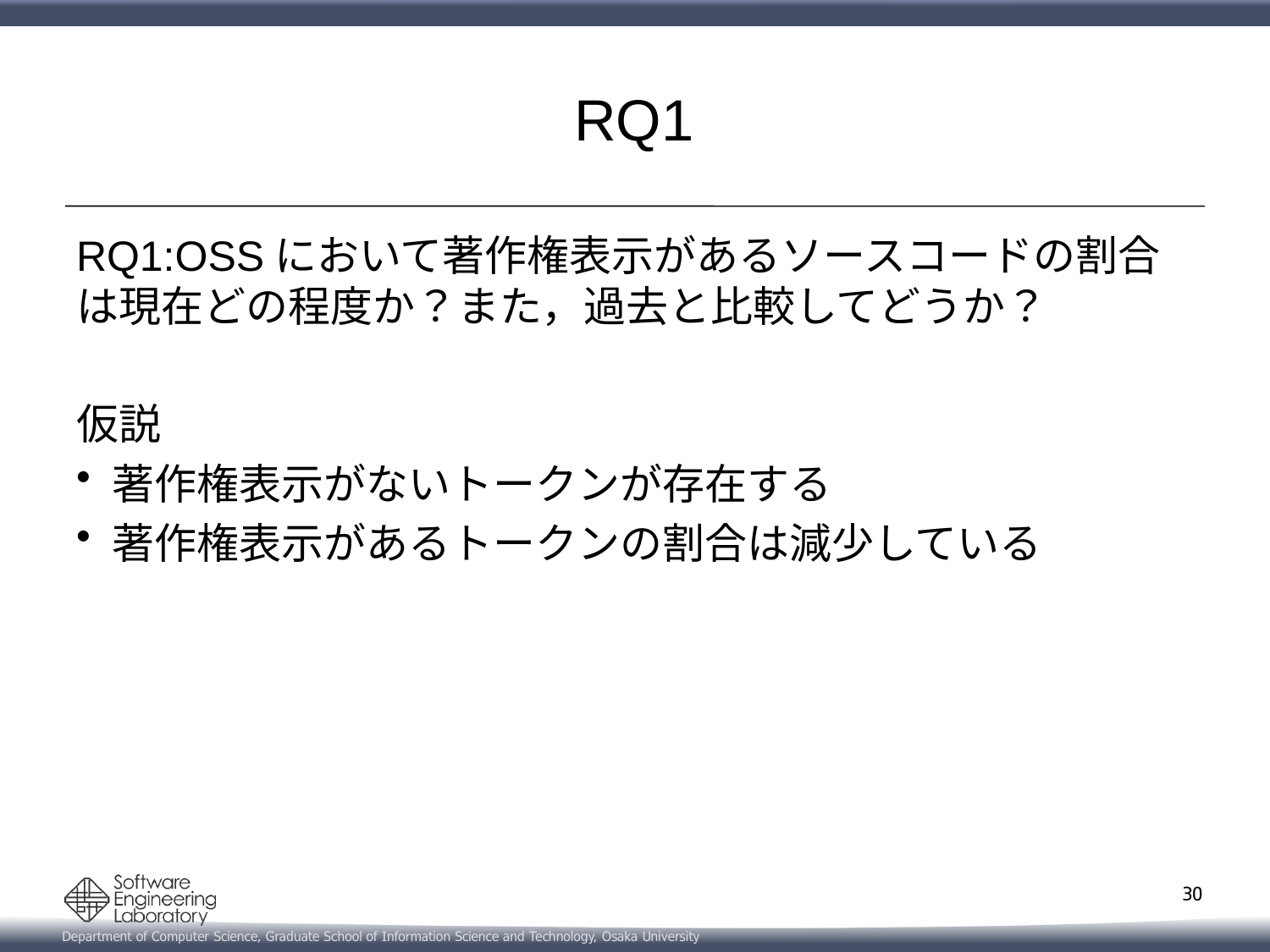

# RQ1
RQ1:OSSにおいて著作権表示があるソースコードの割合は現在どの程度か？また，過去と比較してどうか？

仮説
著作権表示がないトークンが存在する
著作権表示があるトークンの割合は減少している
30